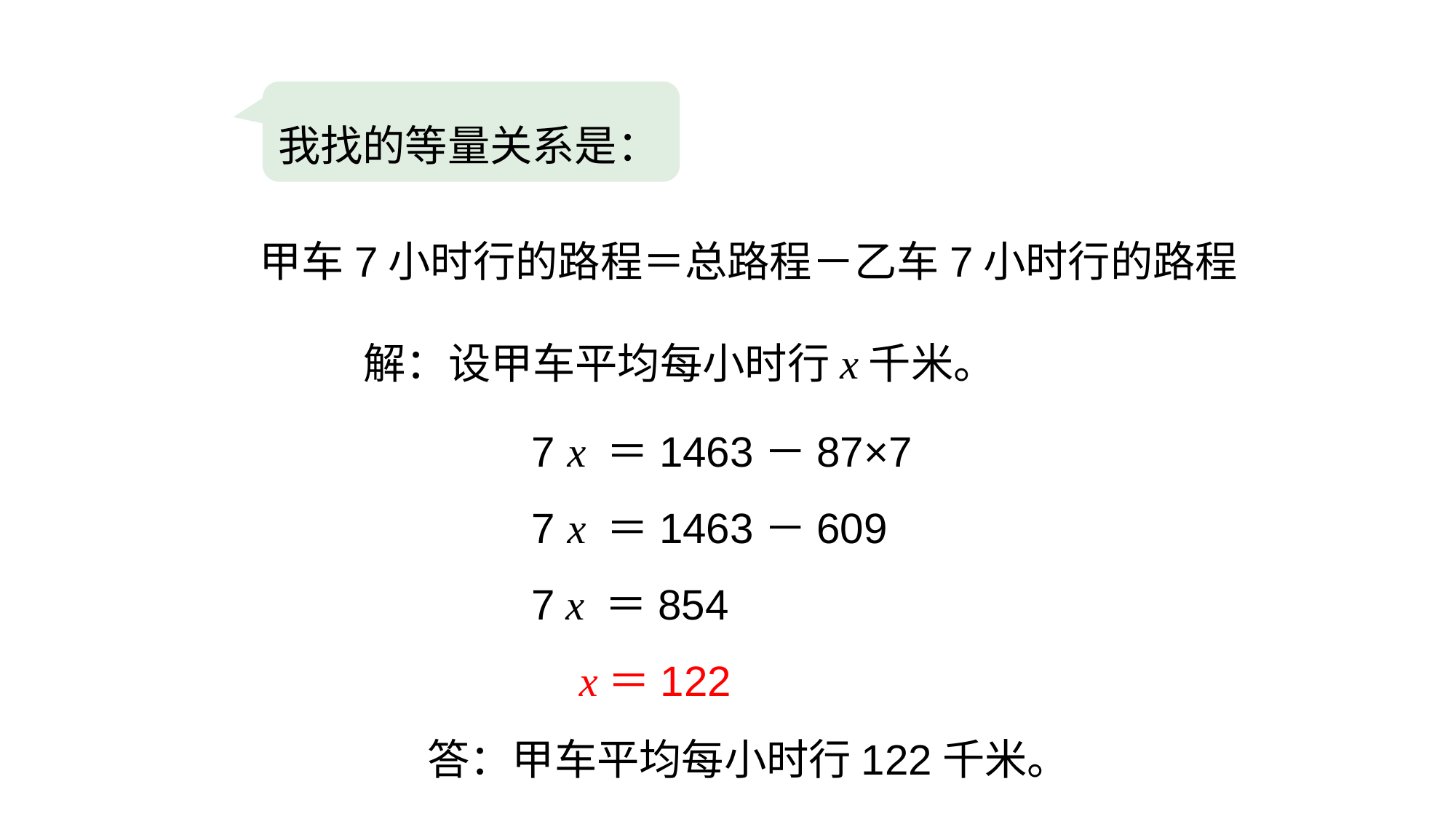

我找的等量关系是：
甲车7小时行的路程＝总路程－乙车7小时行的路程
解：设甲车平均每小时行x千米。
7 x ＝1463－87×7
7 x ＝1463－609
7 x ＝854
    x＝122
答：甲车平均每小时行122千米。